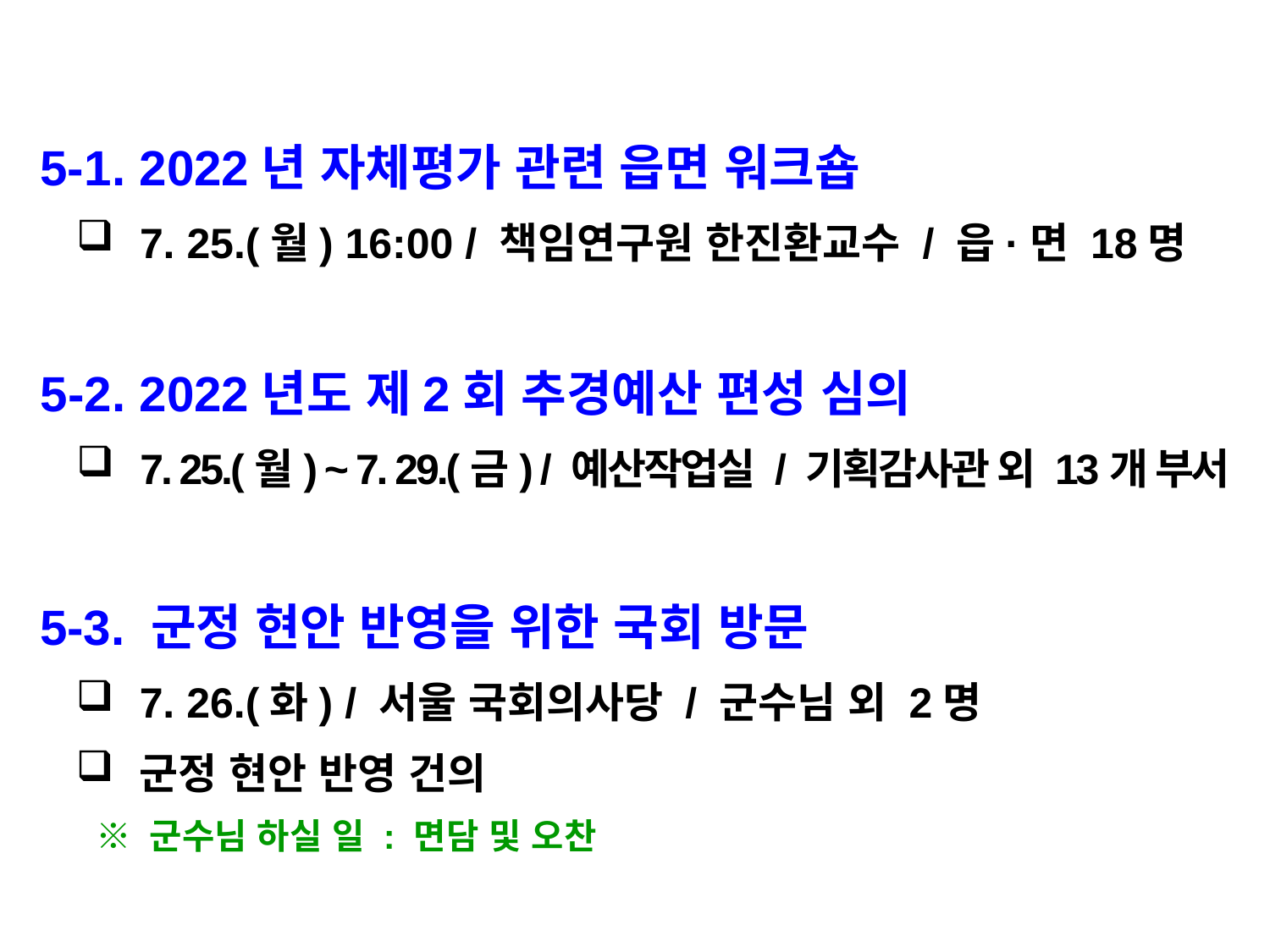

5-1. 2022년 자체평가 관련 읍면 워크숍
7. 25.(월) 16:00 / 책임연구원 한진환교수 / 읍·면 18명

  5-2. 2022년도 제2회 추경예산 편성 심의
7. 25.(월) ~ 7. 29.(금) / 예산작업실 / 기획감사관 외 13개 부서
  5-3. 군정 현안 반영을 위한 국회 방문
7. 26.(화) / 서울 국회의사당 / 군수님 외 2명
군정 현안 반영 건의
  ※ 군수님 하실 일 : 면담 및 오찬